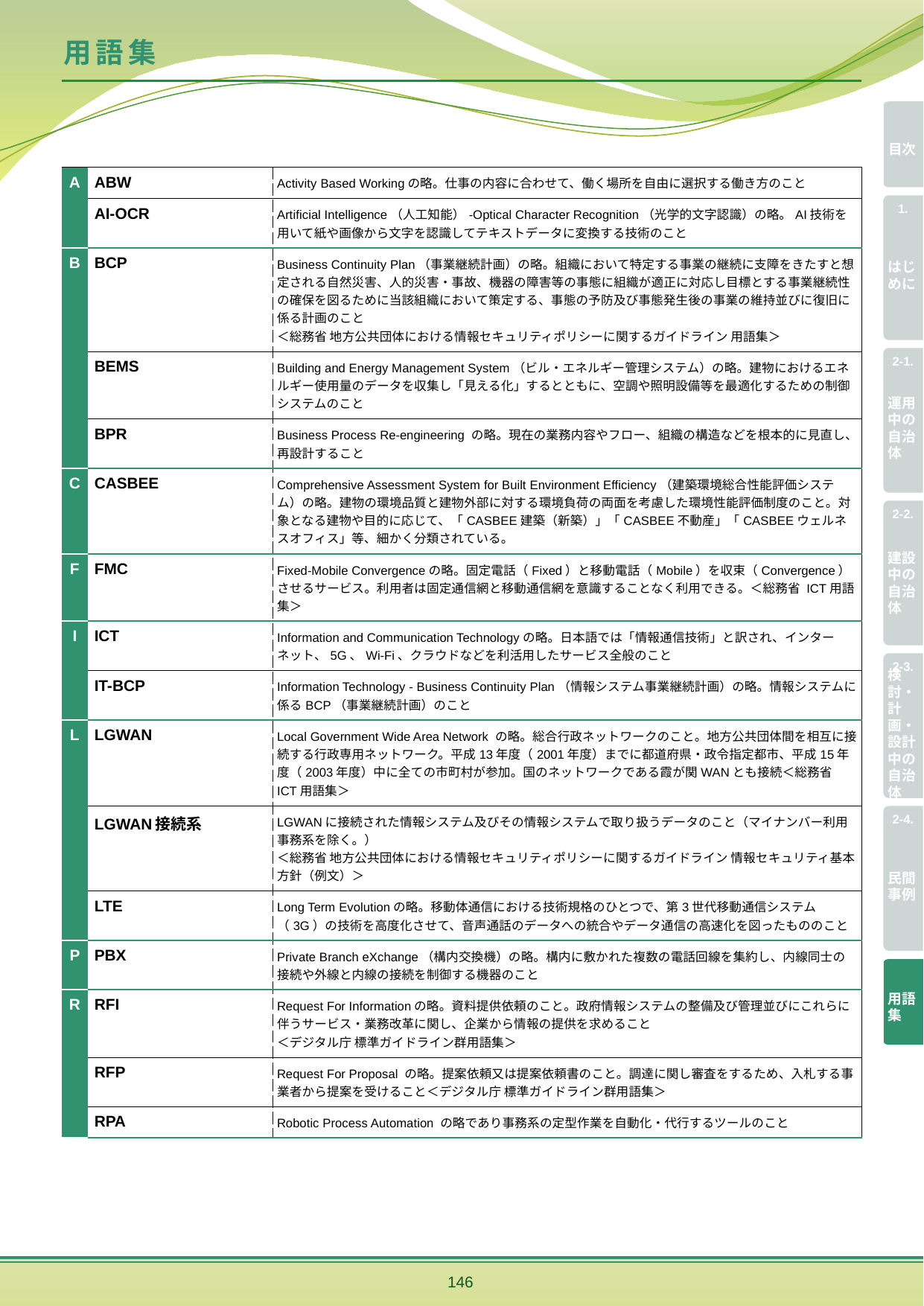

# 用語集
| A | ABW | Activity Based Workingの略。仕事の内容に合わせて、働く場所を自由に選択する働き方のこと |
| --- | --- | --- |
|  | AI-OCR | Artificial Intelligence（人工知能）-Optical Character Recognition（光学的文字認識）の略。AI技術を用いて紙や画像から文字を認識してテキストデータに変換する技術のこと |
| B | BCP | Business Continuity Plan（事業継続計画）の略。組織において特定する事業の継続に支障をきたすと想定される自然災害、人的災害・事故、機器の障害等の事態に組織が適正に対応し目標とする事業継続性の確保を図るために当該組織において策定する、事態の予防及び事態発生後の事業の維持並びに復旧に係る計画のこと ＜総務省 地方公共団体における情報セキュリティポリシーに関するガイドライン 用語集＞ |
|  | BEMS | Building and Energy Management System（ビル・エネルギー管理システム）の略。建物におけるエネルギー使用量のデータを収集し「見える化」するとともに、空調や照明設備等を最適化するための制御システムのこと |
|  | BPR | Business Process Re-engineering の略。現在の業務内容やフロー、組織の構造などを根本的に見直し、再設計すること |
| C | CASBEE | Comprehensive Assessment System for Built Environment Efficiency（建築環境総合性能評価システム）の略。建物の環境品質と建物外部に対する環境負荷の両面を考慮した環境性能評価制度のこと。対象となる建物や目的に応じて、「CASBEE建築（新築）」「CASBEE不動産」「CASBEEウェルネスオフィス」等、細かく分類されている。 |
| F | FMC | Fixed-Mobile Convergenceの略。固定電話（Fixed）と移動電話（Mobile）を収束（Convergence）させるサービス。利用者は固定通信網と移動通信網を意識することなく利用できる。＜総務省 ICT用語集＞ |
| I | ICT | Information and Communication Technologyの略。日本語では「情報通信技術」と訳され、インターネット、5G、Wi-Fi、クラウドなどを利活用したサービス全般のこと |
|  | IT-BCP | Information Technology - Business Continuity Plan（情報システム事業継続計画）の略。情報システムに係るBCP（事業継続計画）のこと |
| L | LGWAN | Local Government Wide Area Network の略。総合行政ネットワークのこと。地方公共団体間を相互に接続する行政専用ネットワーク。平成13年度（2001年度）までに都道府県・政令指定都市、平成15年度（2003年度）中に全ての市町村が参加。国のネットワークである霞が関WANとも接続＜総務省 ICT用語集＞ |
|  | LGWAN接続系 | LGWANに接続された情報システム及びその情報システムで取り扱うデータのこと（マイナンバー利用事務系を除く。） ＜総務省 地方公共団体における情報セキュリティポリシーに関するガイドライン 情報セキュリティ基本方針（例文）＞ |
|  | LTE | Long Term Evolutionの略。移動体通信における技術規格のひとつで、第3世代移動通信システム（3G）の技術を高度化させて、音声通話のデータへの統合やデータ通信の高速化を図ったもののこと |
| P | PBX | Private Branch eXchange（構内交換機）の略。構内に敷かれた複数の電話回線を集約し、内線同士の接続や外線と内線の接続を制御する機器のこと |
| R | RFI | Request For Informationの略。資料提供依頼のこと。政府情報システムの整備及び管理並びにこれらに伴うサービス・業務改革に関し、企業から情報の提供を求めること ＜デジタル庁 標準ガイドライン群用語集＞ |
|  | RFP | Request For Proposal の略。提案依頼又は提案依頼書のこと。調達に関し審査をするため、入札する事業者から提案を受けること＜デジタル庁 標準ガイドライン群用語集＞ |
|  | RPA | Robotic Process Automation の略であり事務系の定型作業を自動化・代行するツールのこと |
146